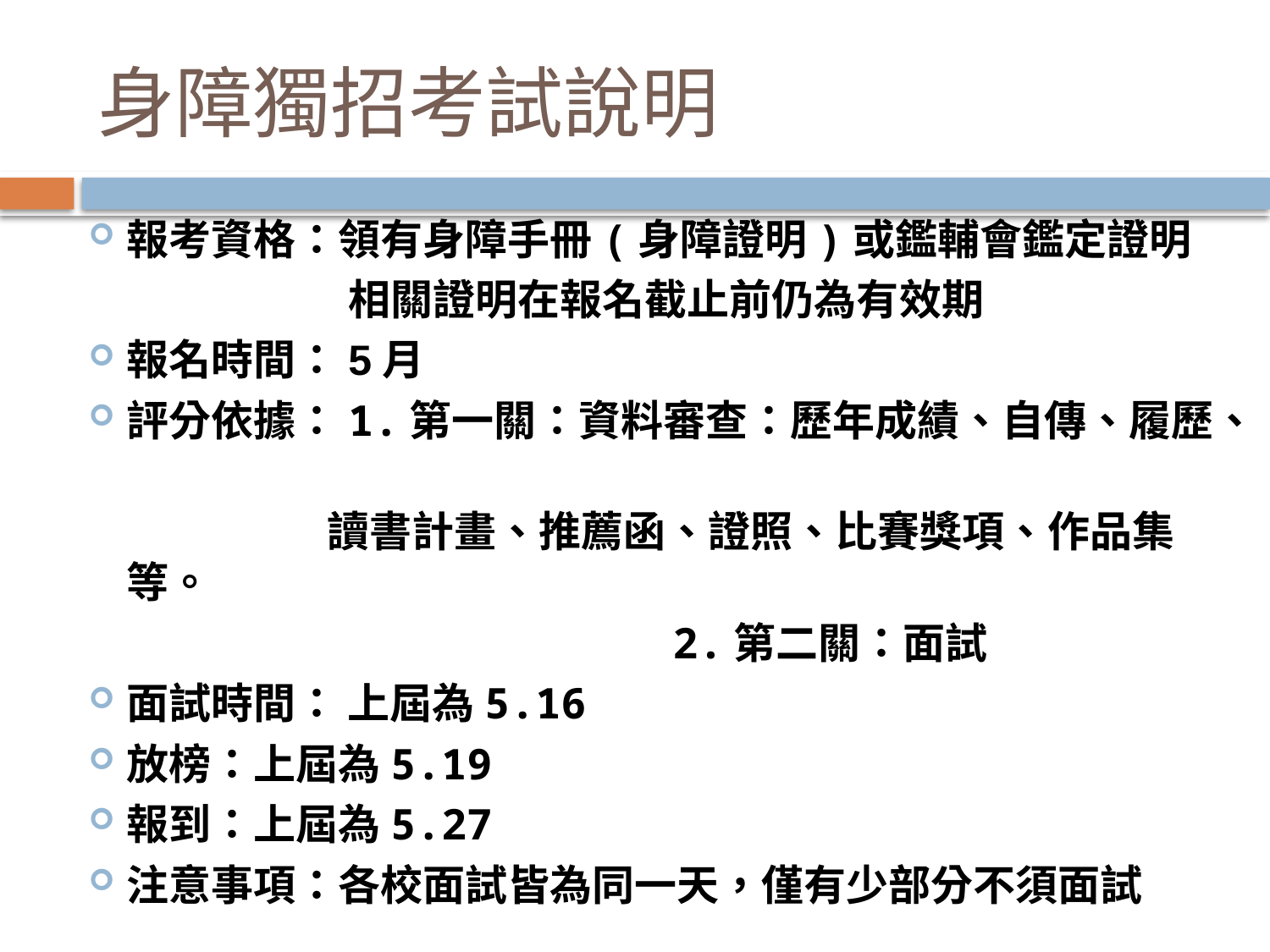

# 身障獨招考試說明
報考資格：領有身障手冊(身障證明)或鑑輔會鑑定證明
   　　　　　 相關證明在報名截止前仍為有效期
報名時間：5月
評分依據：1.第一關：資料審查：歷年成績、自傳、履歷、
                        讀書計畫、推薦函、證照、比賽獎項、作品集等。
                       2.第二關：面試
面試時間： 上屆為5.16
放榜：上屆為5.19
報到：上屆為5.27
注意事項：各校面試皆為同一天，僅有少部分不須面試